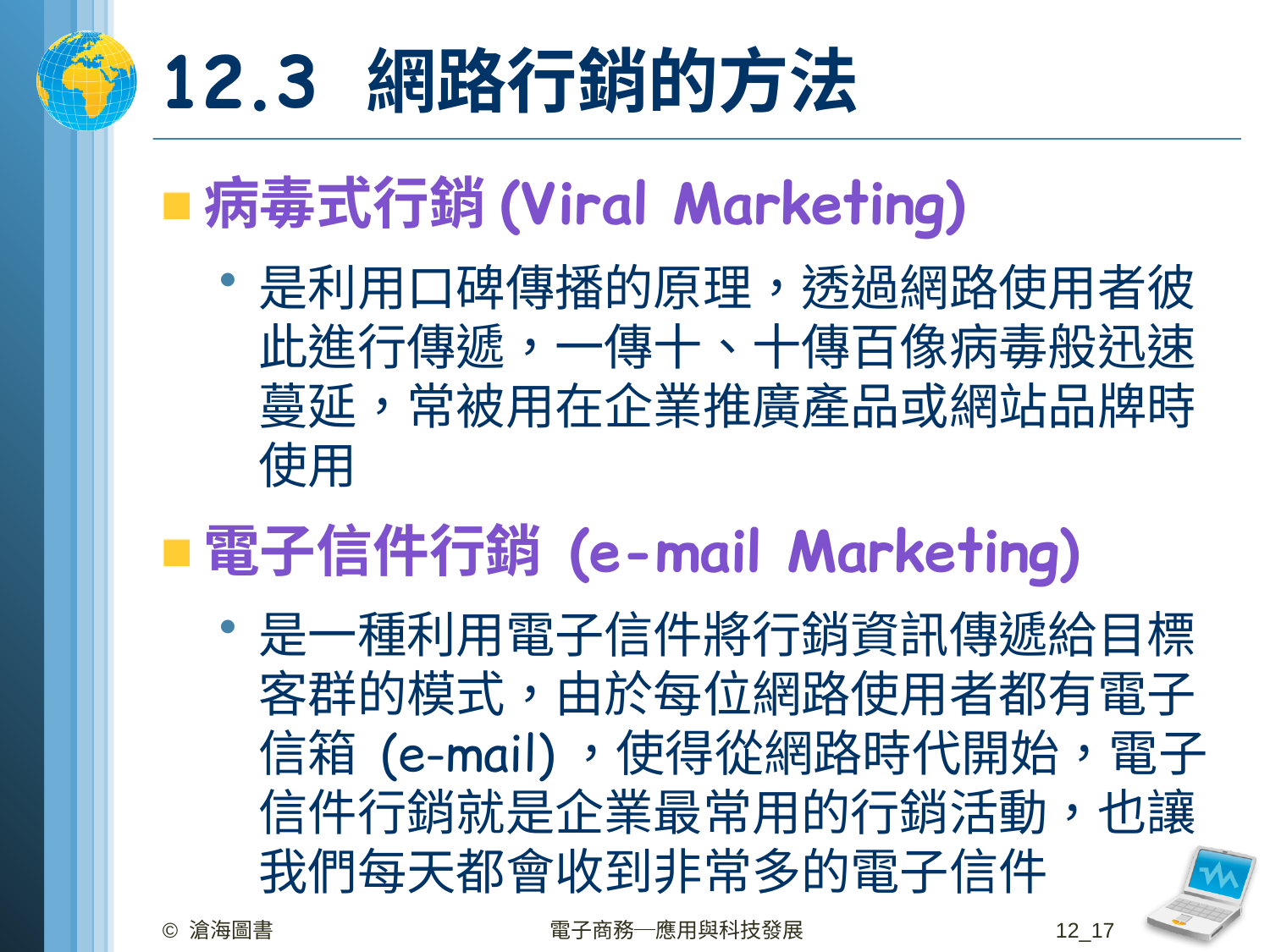

# 12.3 網路行銷的方法
病毒式行銷(Viral Marketing)
是利用口碑傳播的原理，透過網路使用者彼此進行傳遞，一傳十、十傳百像病毒般迅速蔓延，常被用在企業推廣產品或網站品牌時使用
電子信件行銷 (e-mail Marketing)
是一種利用電子信件將行銷資訊傳遞給目標客群的模式，由於每位網路使用者都有電子信箱 (e-mail)，使得從網路時代開始，電子信件行銷就是企業最常用的行銷活動，也讓我們每天都會收到非常多的電子信件
© 滄海圖書
電子商務─應用與科技發展
12_17